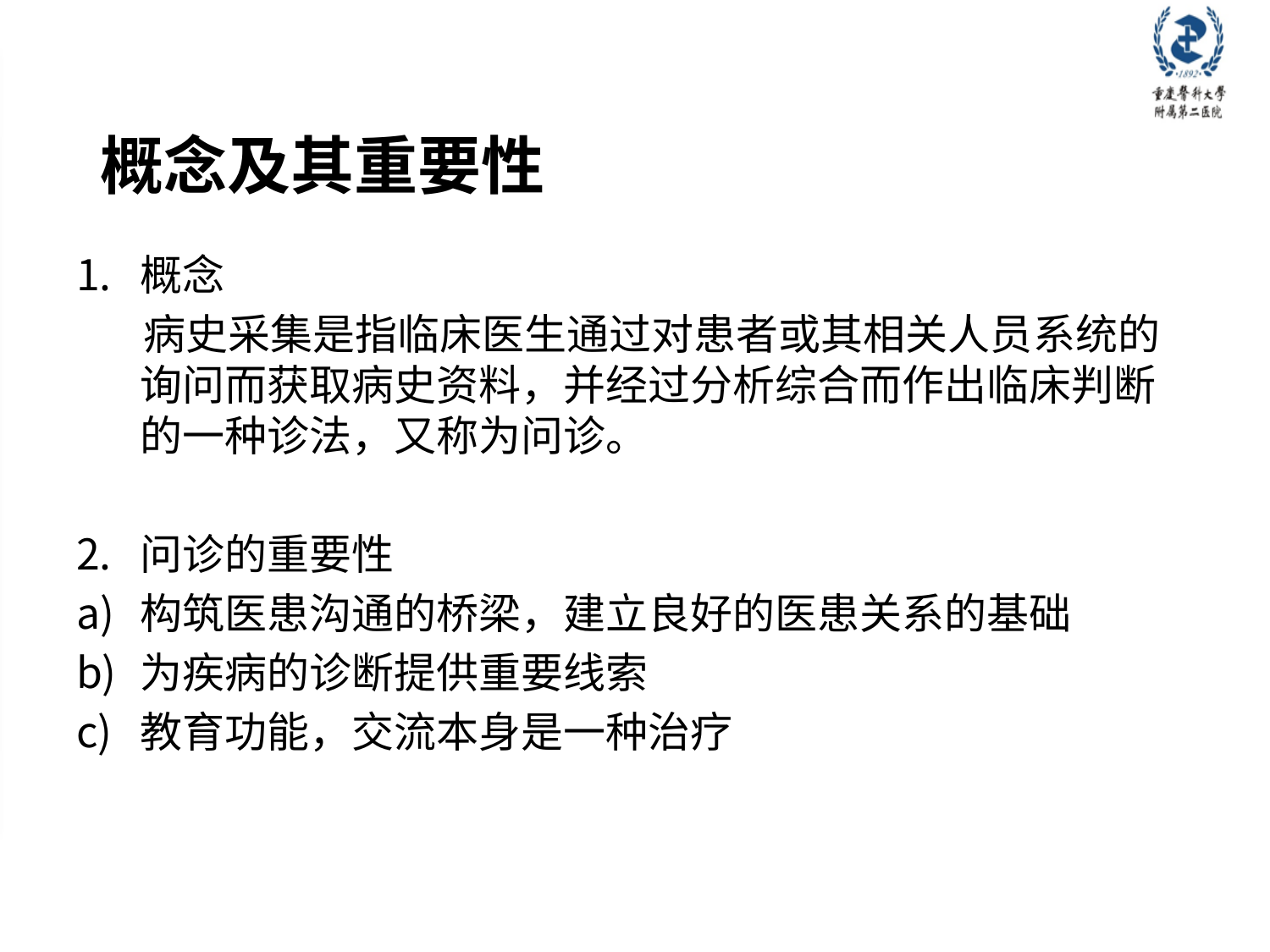

# 概念及其重要性
概念
      病史采集是指临床医生通过对患者或其相关人员系统的询问而获取病史资料，并经过分析综合而作出临床判断的一种诊法，又称为问诊。

问诊的重要性
构筑医患沟通的桥梁，建立良好的医患关系的基础
为疾病的诊断提供重要线索
教育功能，交流本身是一种治疗